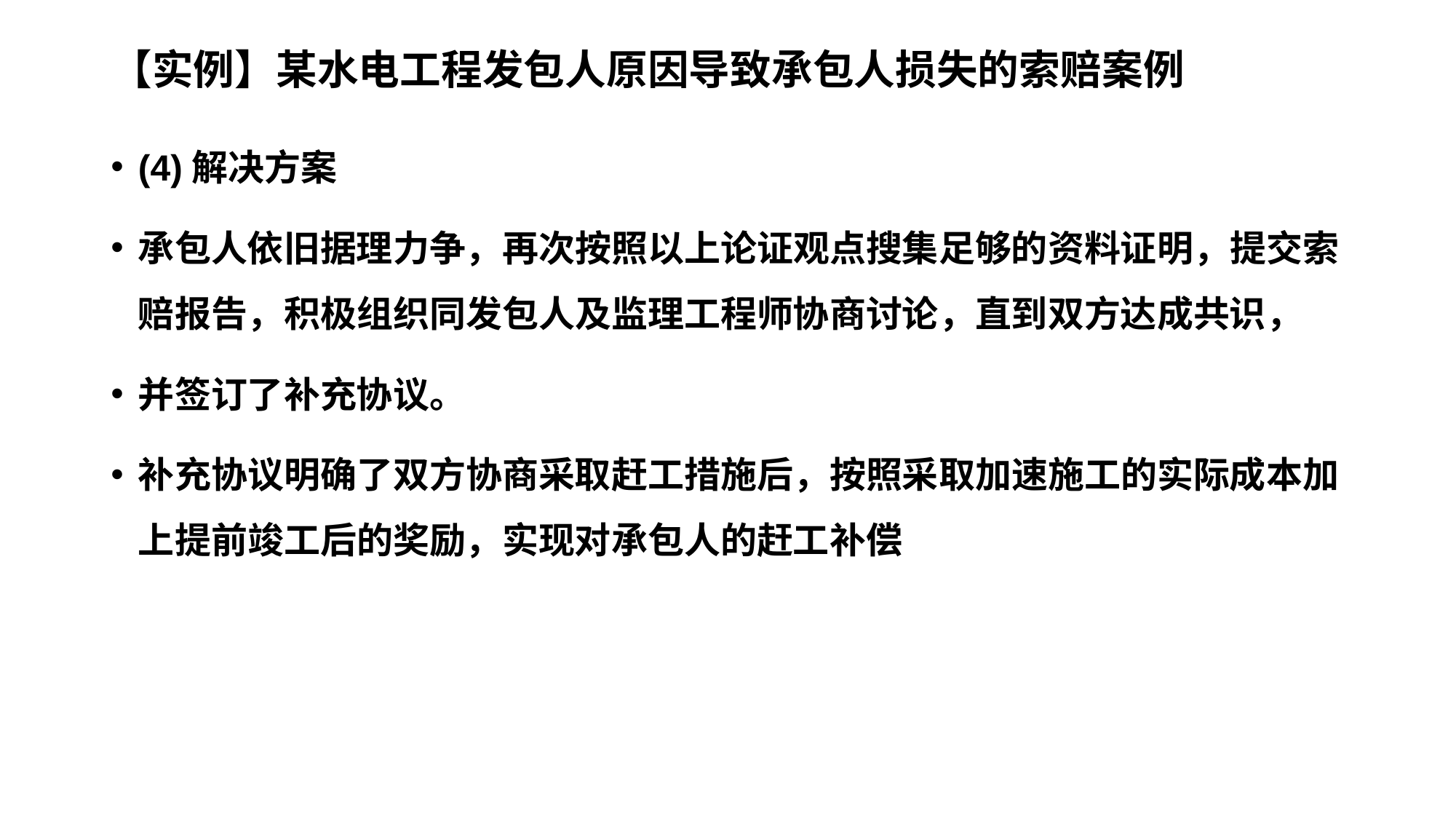

# 【实例】某水电工程发包人原因导致承包人损失的索赔案例
(4)解决方案
承包人依旧据理力争，再次按照以上论证观点搜集足够的资料证明，提交索赔报告，积极组织同发包人及监理工程师协商讨论，直到双方达成共识，
并签订了补充协议。
补充协议明确了双方协商采取赶工措施后，按照采取加速施工的实际成本加上提前竣工后的奖励，实现对承包人的赶工补偿